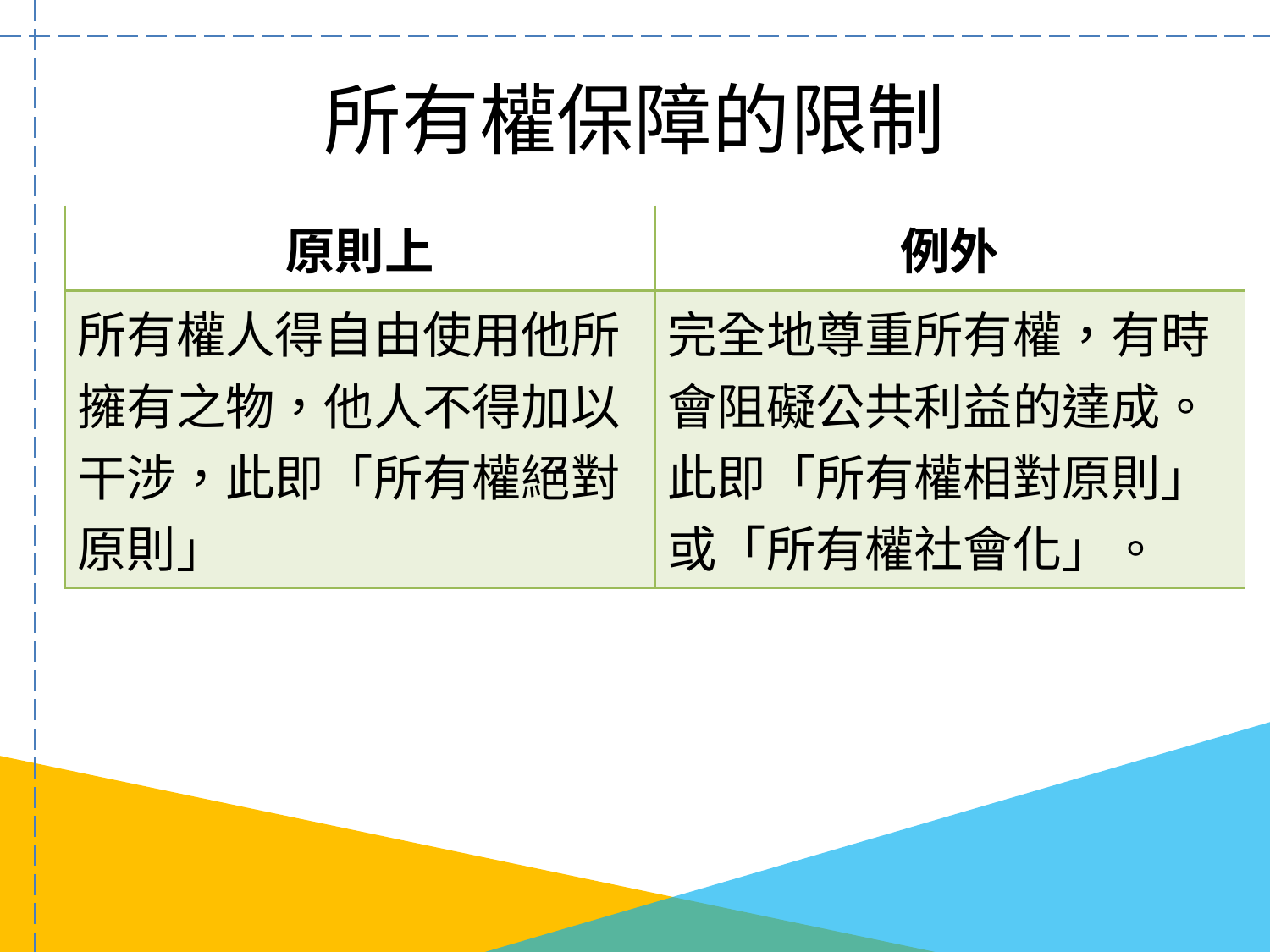

# 所有權保障的限制
| 原則上 | 例外 |
| --- | --- |
| 所有權人得自由使用他所擁有之物，他人不得加以干涉，此即「所有權絕對原則」 | 完全地尊重所有權，有時會阻礙公共利益的達成。此即「所有權相對原則」或「所有權社會化」。 |